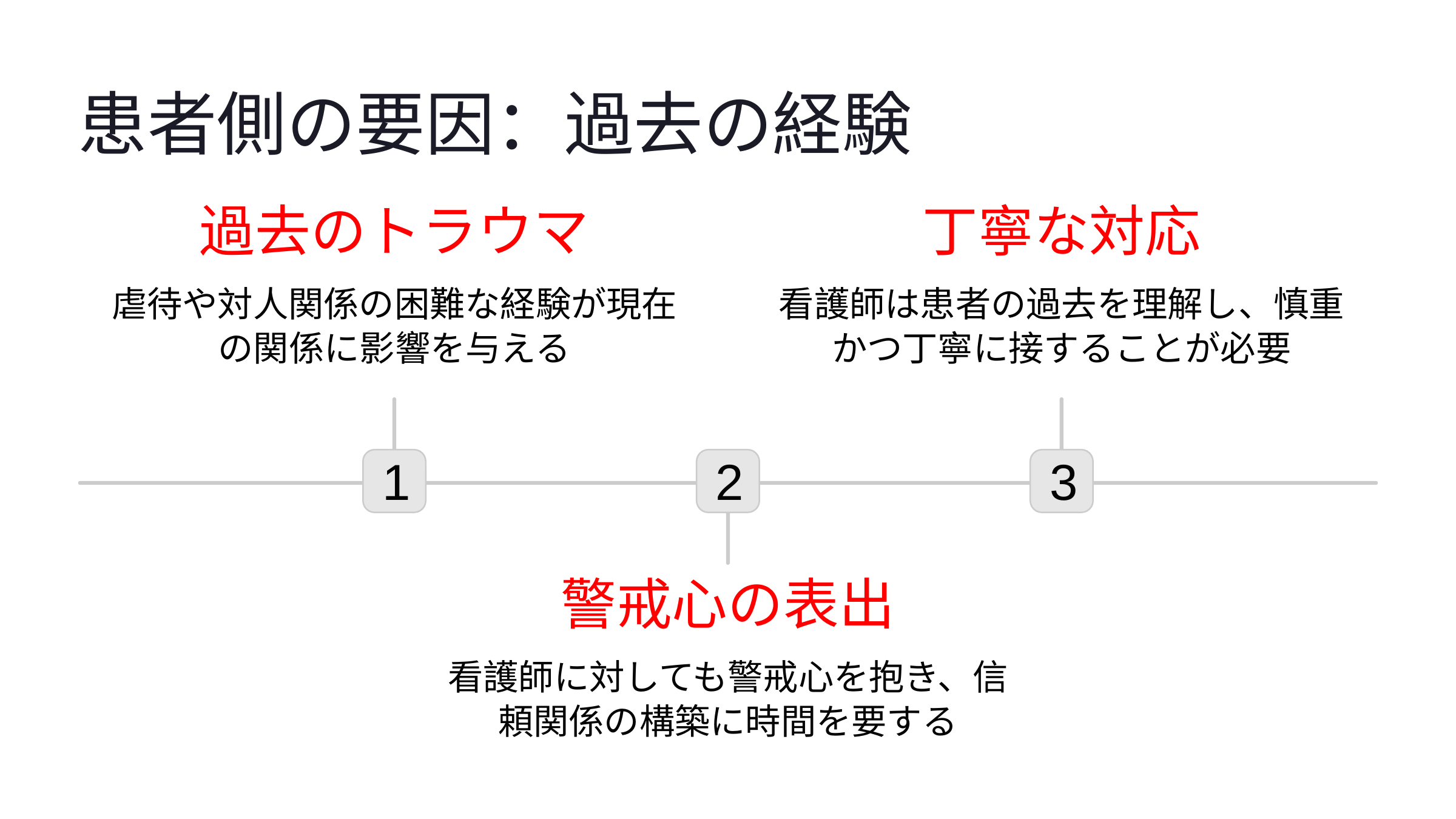

患者側の要因：過去の経験
過去のトラウマ
丁寧な対応
虐待や対人関係の困難な経験が現在の関係に影響を与える
看護師は患者の過去を理解し、慎重かつ丁寧に接することが必要

1
2
3

警戒心の表出
看護師に対しても警戒心を抱き、信頼関係の構築に時間を要する